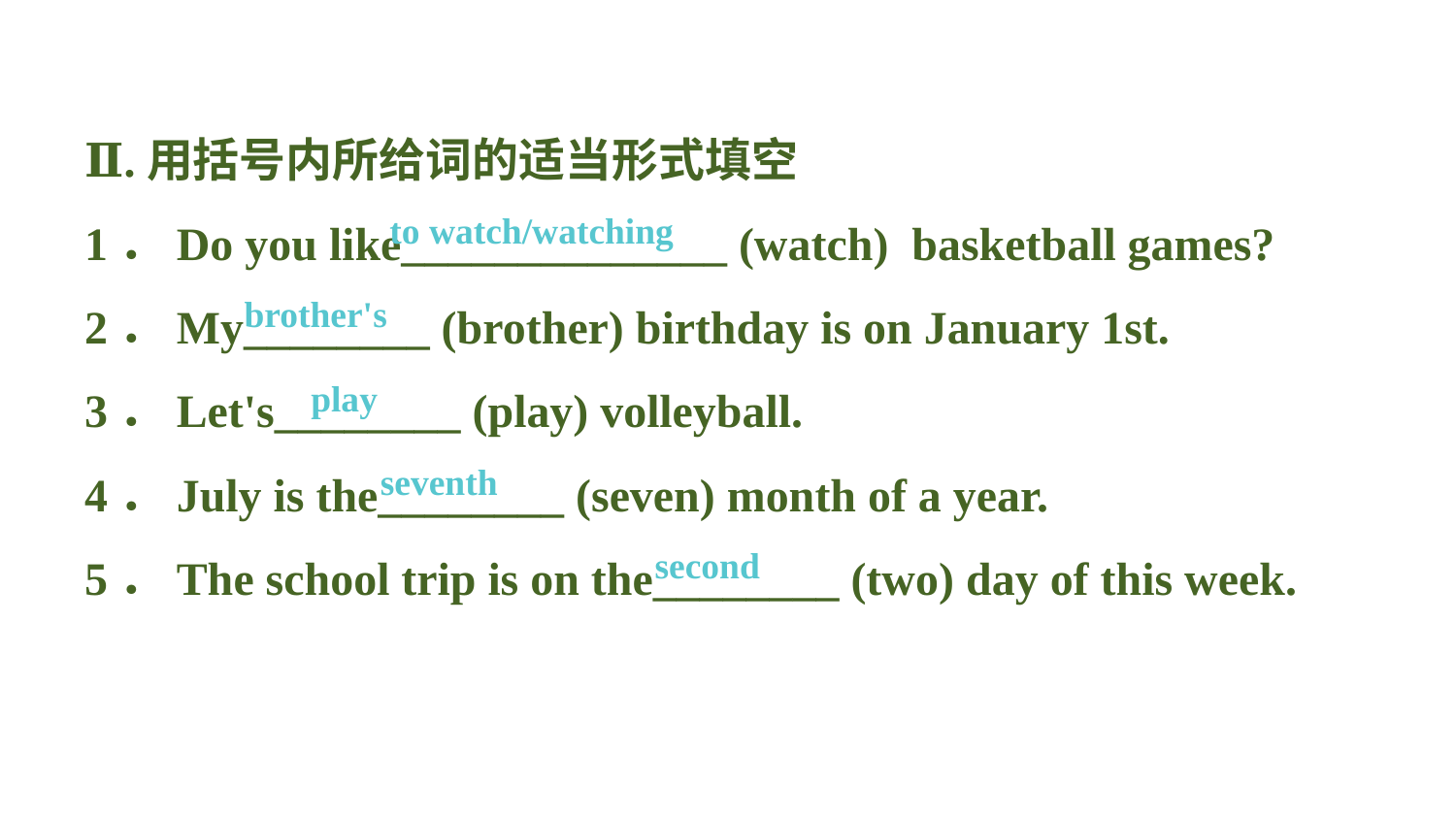

Ⅱ.用括号内所给词的适当形式填空
1．Do you like______________ (watch)  basketball games?
2．My________ (brother) birthday is on January 1st.
3．Let's________ (play) volleyball.
4．July is the________ (seven) month of a year.
5．The school trip is on the________ (two) day of this week.
to watch/watching
brother's
play
seventh
second